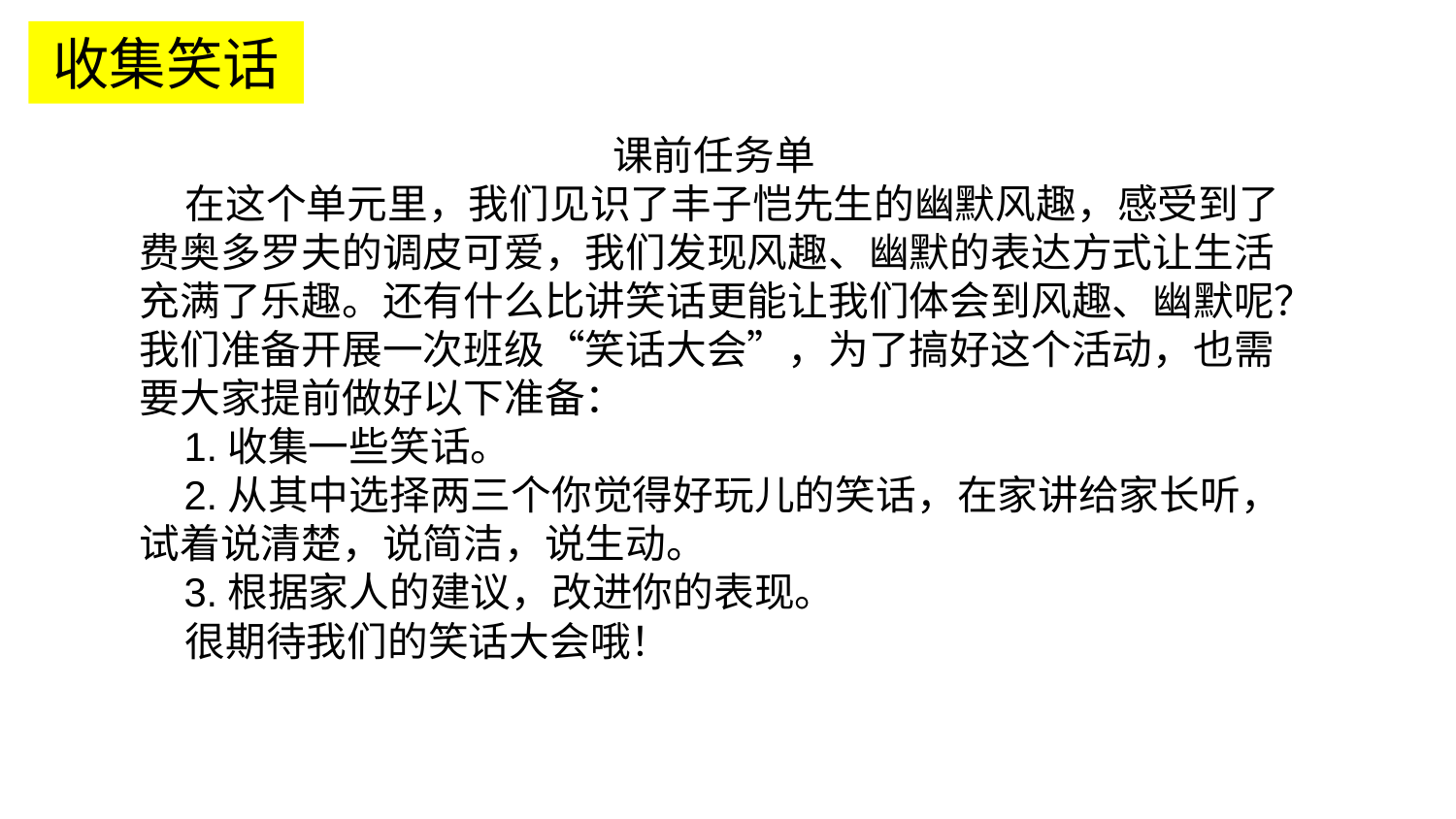

收集笑话
课前任务单
    在这个单元里，我们见识了丰子恺先生的幽默风趣，感受到了费奥多罗夫的调皮可爱，我们发现风趣、幽默的表达方式让生活充满了乐趣。还有什么比讲笑话更能让我们体会到风趣、幽默呢？我们准备开展一次班级“笑话大会”，为了搞好这个活动，也需要大家提前做好以下准备：
    1.收集一些笑话。
    2.从其中选择两三个你觉得好玩儿的笑话，在家讲给家长听，试着说清楚，说简洁，说生动。
    3.根据家人的建议，改进你的表现。
    很期待我们的笑话大会哦！